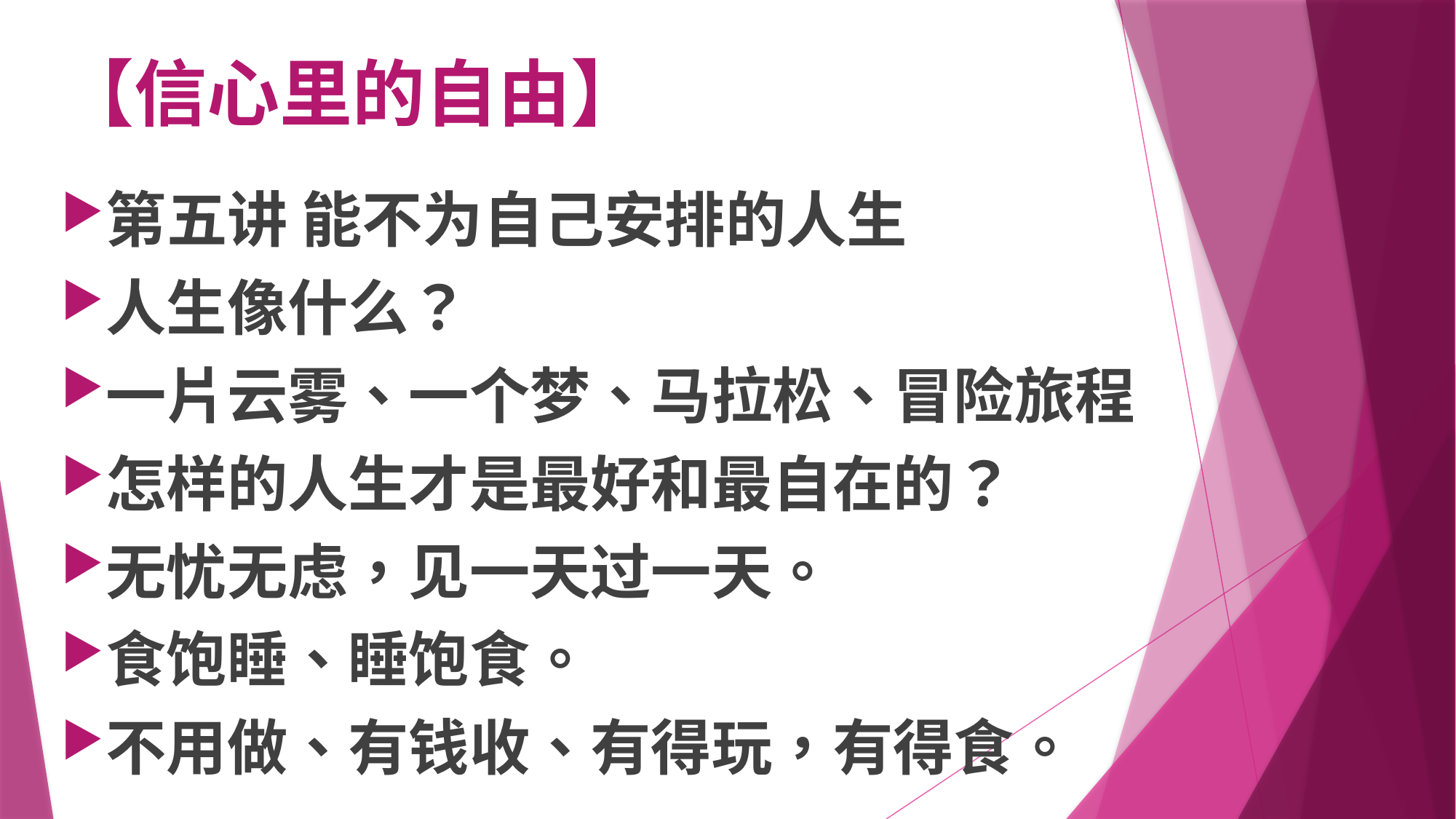

# 【信心里的自由】
第五讲 能不为自己安排的人生
人生像什么？
一片云雾、一个梦、马拉松、冒险旅程
怎样的人生才是最好和最自在的？
无忧无虑，见一天过一天。
食饱睡、睡饱食。
不用做、有钱收、有得玩，有得食。